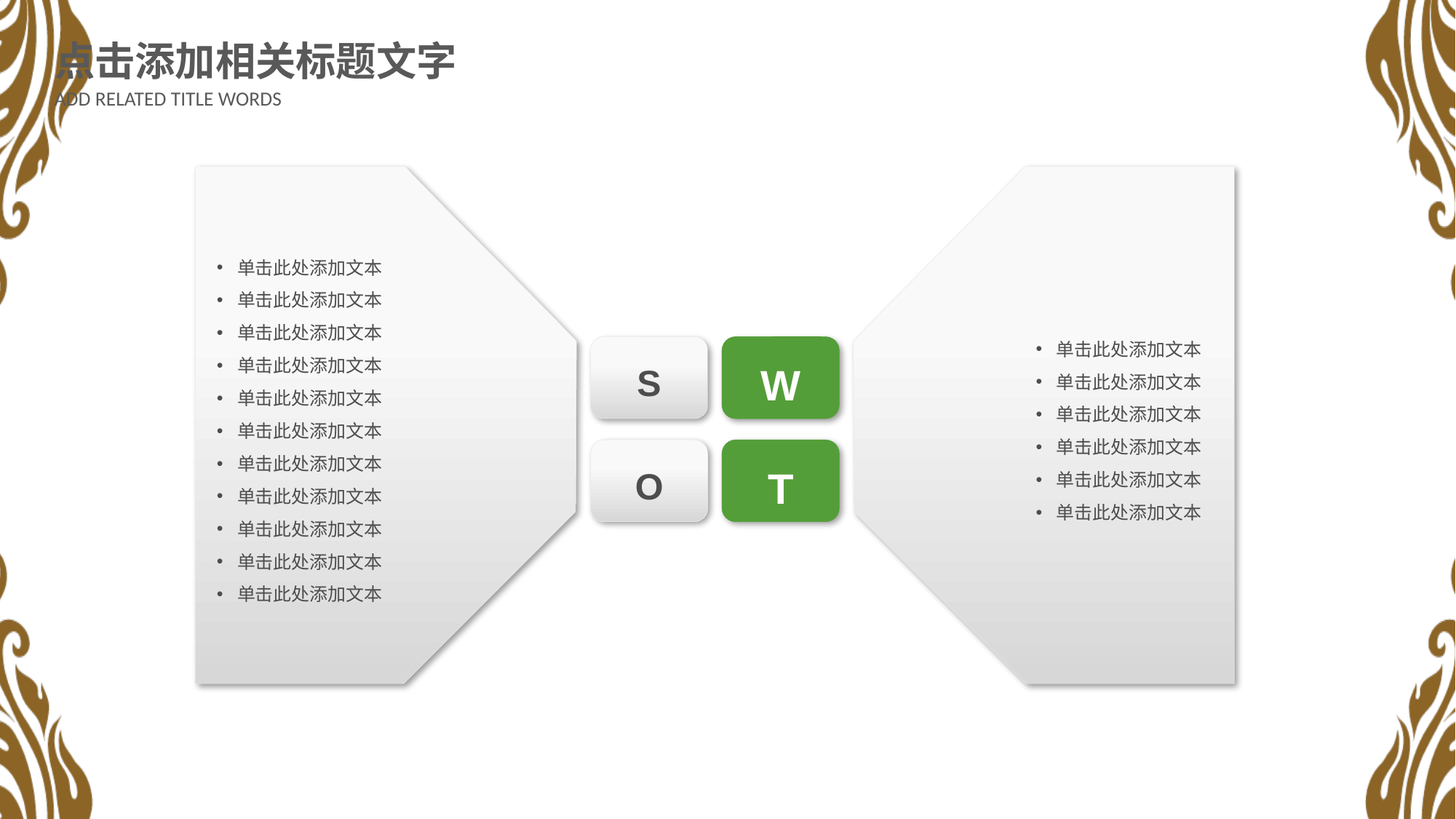

点击添加相关标题文字
ADD RELATED TITLE WORDS
单击此处添加文本
单击此处添加文本
单击此处添加文本
单击此处添加文本
单击此处添加文本
单击此处添加文本
单击此处添加文本
单击此处添加文本
单击此处添加文本
单击此处添加文本
单击此处添加文本
单击此处添加文本
单击此处添加文本
单击此处添加文本
单击此处添加文本
单击此处添加文本
单击此处添加文本
S
W
O
T